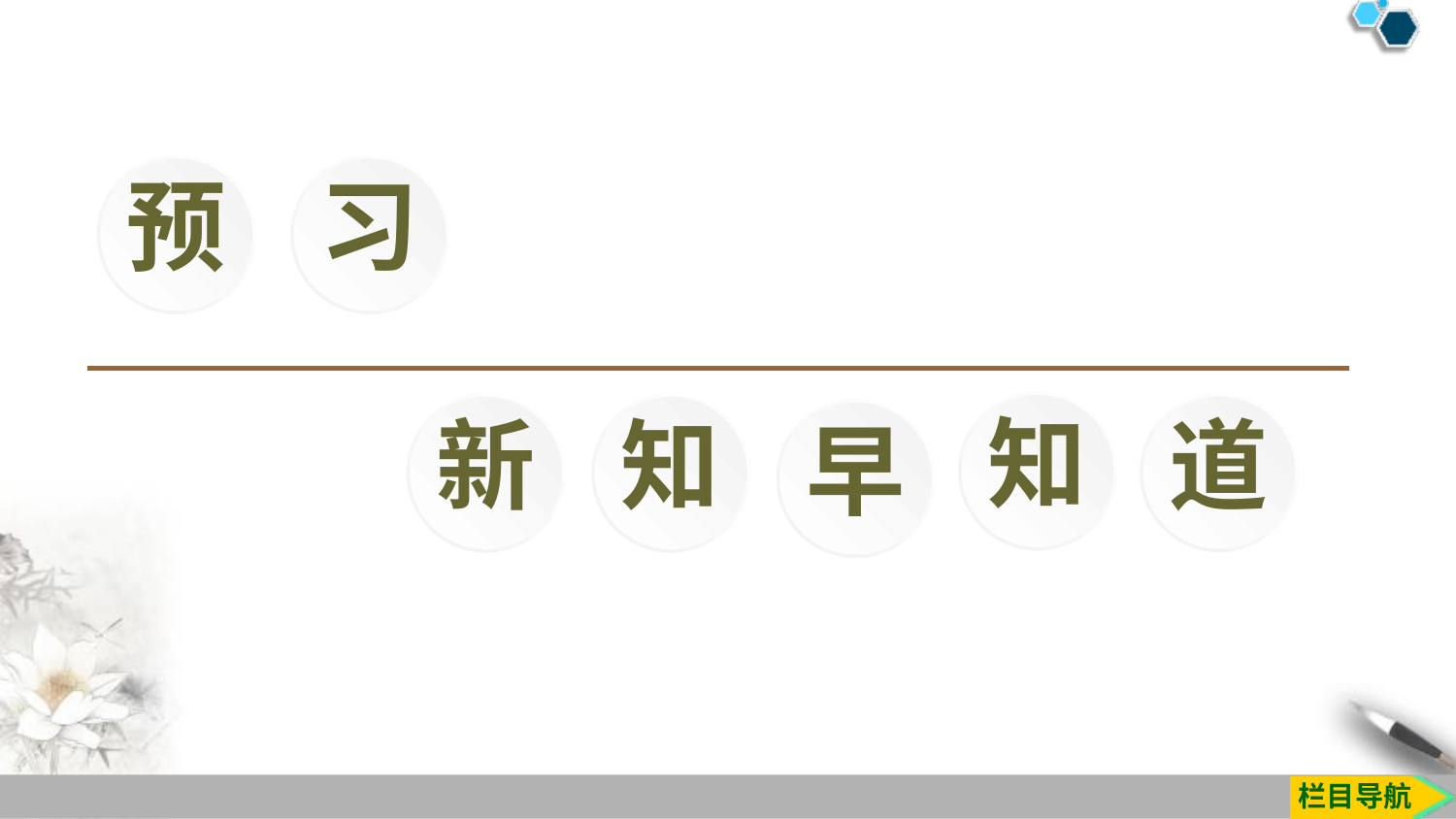

预

习

知

道

新

知

早